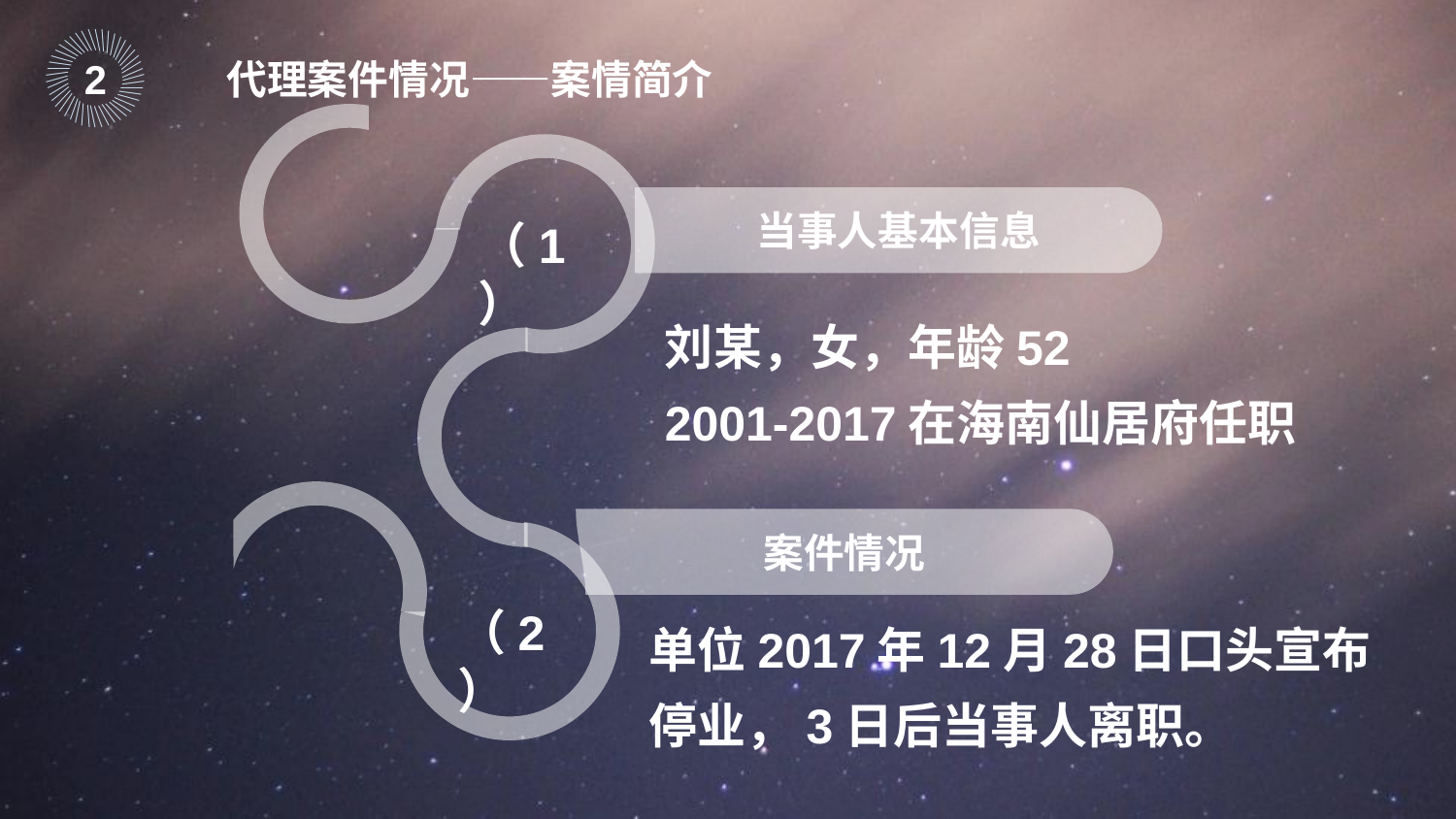

｜
｜
｜
｜
｜
｜
｜
｜
｜
｜
｜
｜
｜
｜
｜
｜
｜
｜
｜
｜
｜
｜
｜
｜
｜
｜
｜
｜
｜
｜
｜
｜
｜
｜
｜
｜
｜
｜
｜
｜
｜
｜
｜
｜
｜
｜
2
代理案件情况——案情简介

当事人基本信息
（1）
刘某，女，年龄52
2001-2017在海南仙居府任职

案件情况

（2）
单位2017年12月28日口头宣布停业，3日后当事人离职。